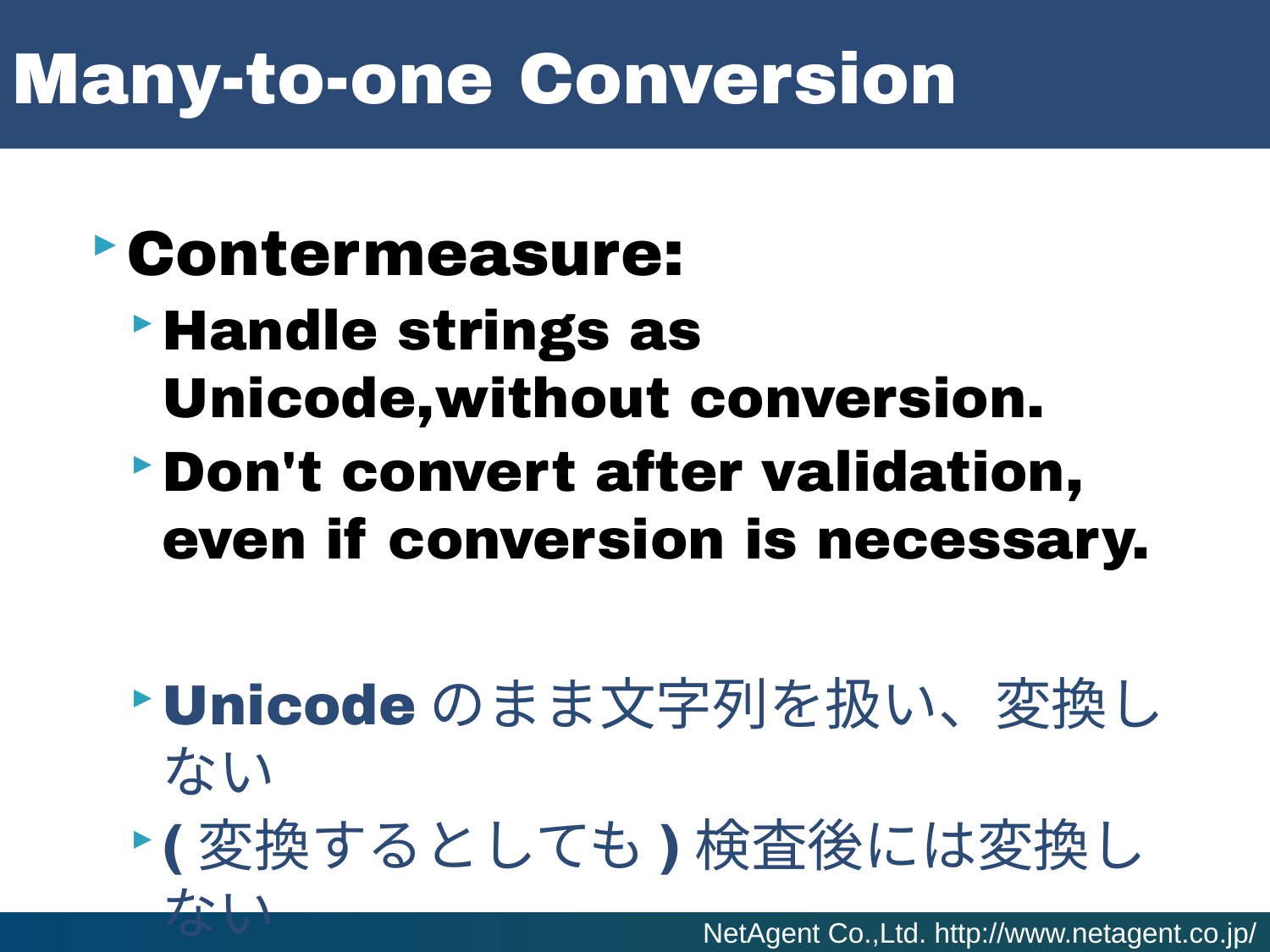

# Many-to-one Conversion
Contermeasure:
Handle strings as Unicode,without conversion.
Don't convert after validation, even if conversion is necessary.

Unicodeのまま文字列を扱い、変換しない
(変換するとしても)検査後には変換しない